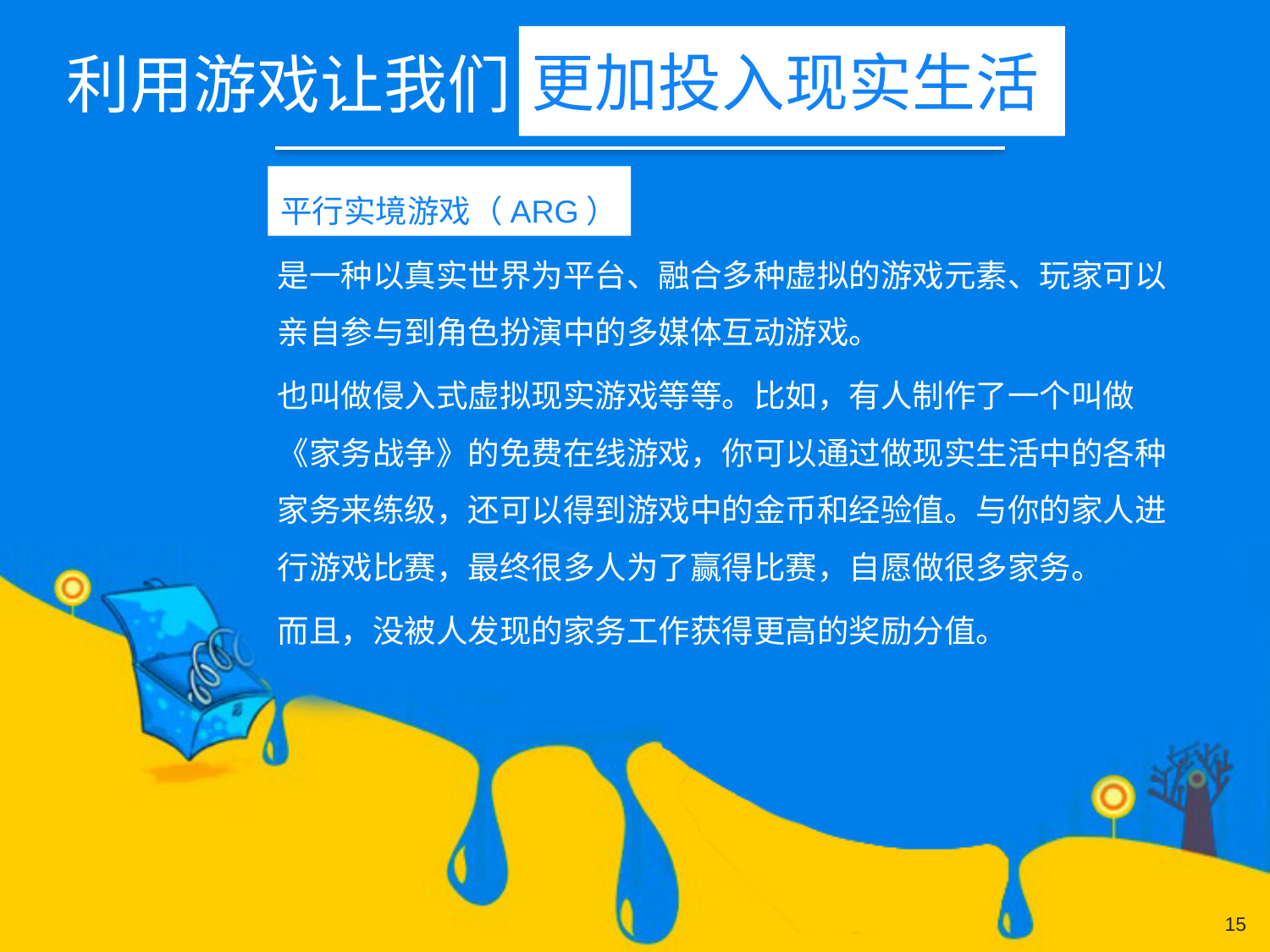

更加投入现实生活
# 利用游戏让我们
平行实境游戏（ARG）
是一种以真实世界为平台、融合多种虚拟的游戏元素、玩家可以亲自参与到角色扮演中的多媒体互动游戏。
也叫做侵入式虚拟现实游戏等等。比如，有人制作了一个叫做《家务战争》的免费在线游戏，你可以通过做现实生活中的各种家务来练级，还可以得到游戏中的金币和经验值。与你的家人进行游戏比赛，最终很多人为了赢得比赛，自愿做很多家务。
而且，没被人发现的家务工作获得更高的奖励分值。